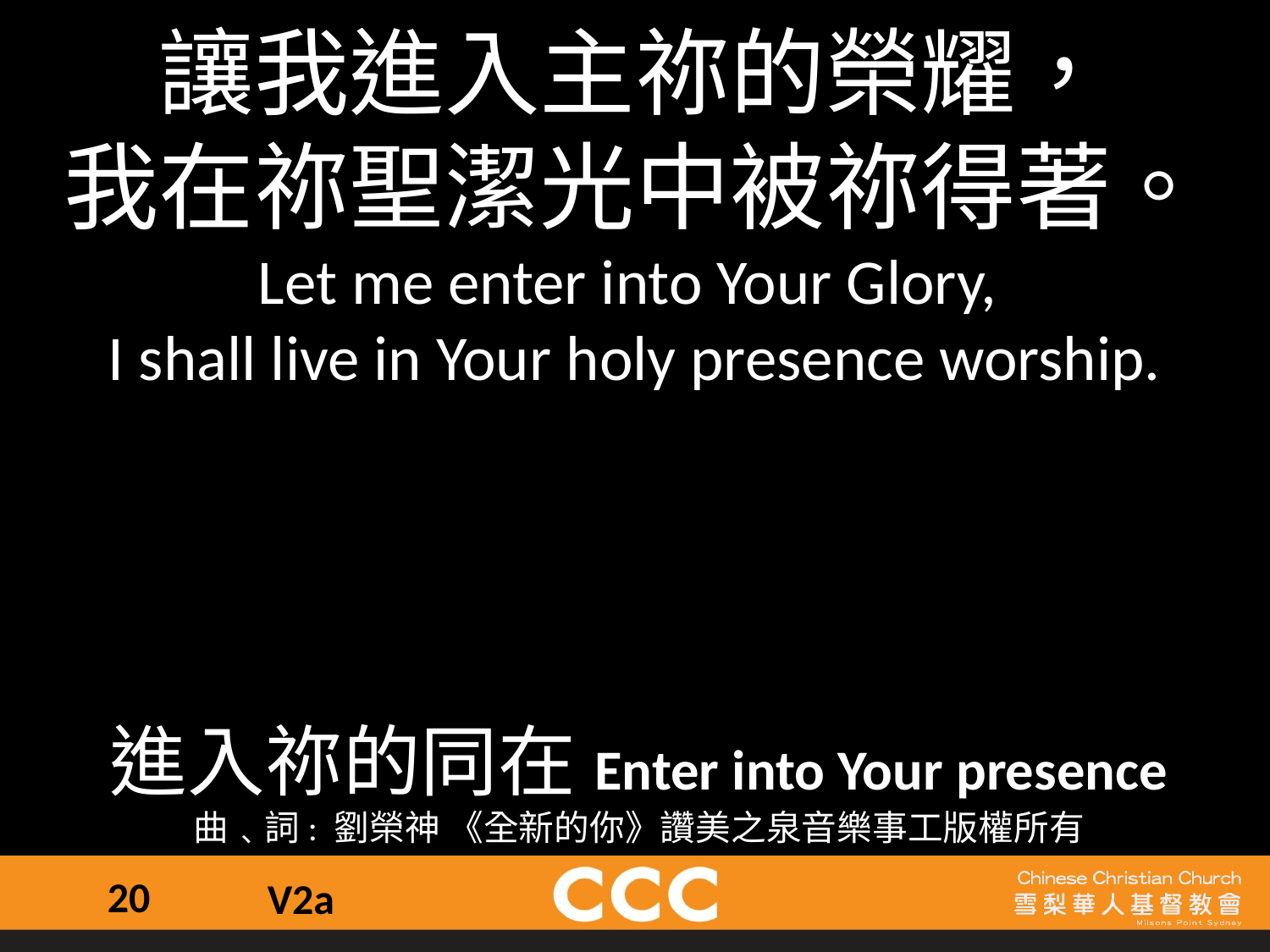

讓我進入主祢的榮耀，
我在祢聖潔光中被祢得著。
Let me enter into Your Glory,
I shall live in Your holy presence worship.

進入祢的同在Enter into Your presence
曲﹑詞: 劉榮神 《全新的你》讚美之泉音樂事工版權所有

20
V2a